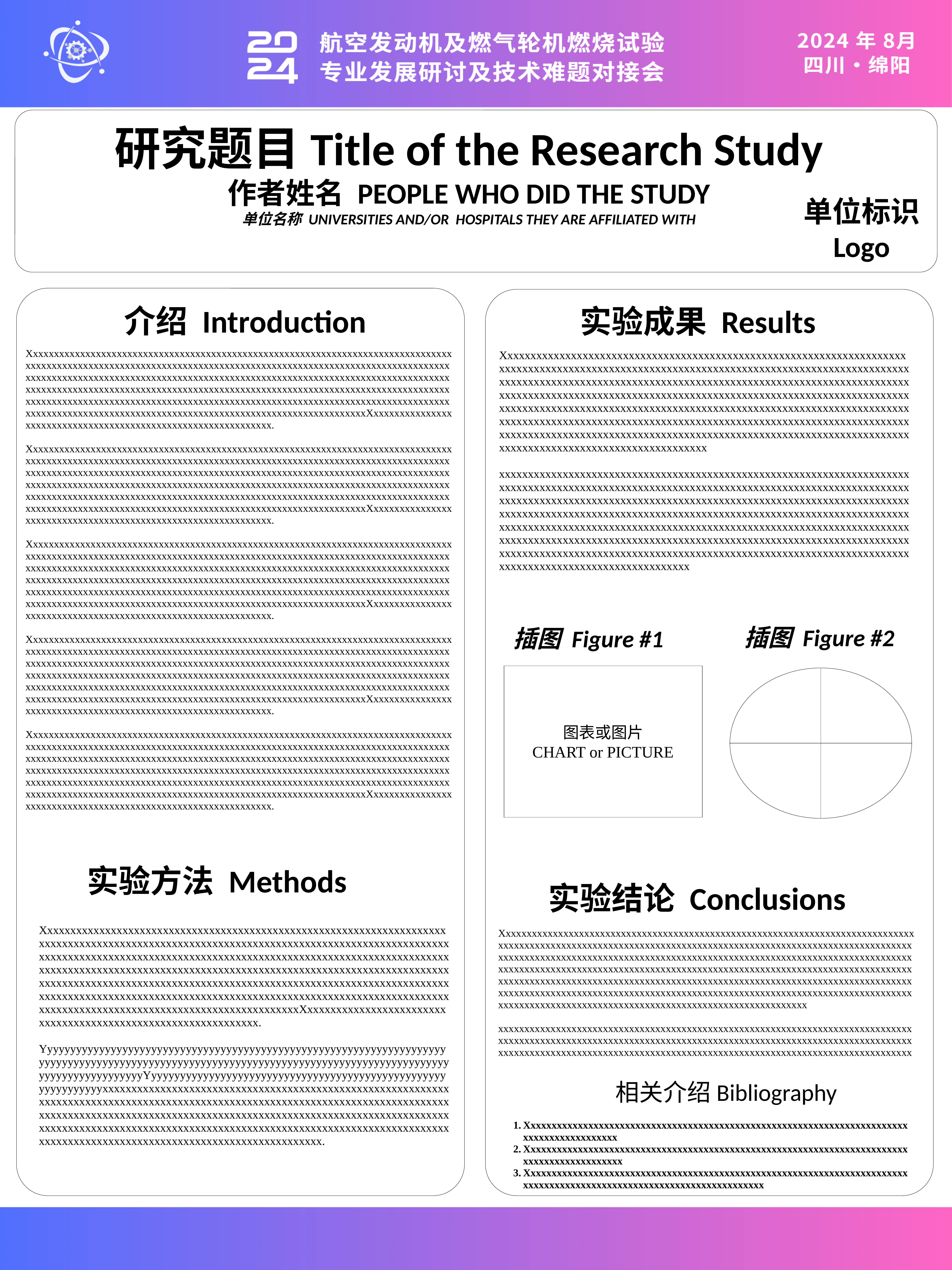

研究题目Title of the Research Study
作者姓名 PEOPLE WHO DID THE STUDY
单位名称 UNIVERSITIES AND/OR  HOSPITALS THEY ARE AFFILIATED WITH
单位标识 Logo

介绍 Introduction
实验成果 Results
XxxxxxxxxxxxxxxxxxxxxxxxxxxxxxxxxxxxxxxxxxxxxxxxxxxxxxxxxxxxxxxxxxxxxxxxxxxxxxxxxxxxxxxxxxxxxxxxxxxxxxxxxxxxxxxxxxxxxxxxxxxxxxxxxxxxxxxxxxxxxxxxxxxxxxxxxxxxxxxxxxxxxxxxxxxxxxxxxxxxxxxxxxxxxxxxxxxxxxxxxxxxxxxxxxxxxxxxxxxxxxxxxxxxxxxxxxxxxxxxxxxxxxxxxxxxxxxxxxxxxxxxxxxxxxxxxxxxxxxxxxxxxxxxxxxxxxxxxxxxxxxxxxxxxxxxxxxxxxxxxxxxxxxxxxxxxxxxxxxxxxxxxxxxxxxxxxxxxxxxxxxxxxxxxxxxxxxxxxxxxxxxxxxxxxxxxxxxxxxxxxxxxxxxxxxxxxxxxxxxxxxxxxxxxxxxxxxxxxxxxxxxxxxxxxxxxxxxxxxxxxxxxxxxxxXxxxxxxxxxxxxxxxxxxxxxxxxxxxxxxxxxxxxxxxxxxxxxxxxxxxxxxxxxxxxxx.

XxxxxxxxxxxxxxxxxxxxxxxxxxxxxxxxxxxxxxxxxxxxxxxxxxxxxxxxxxxxxxxxxxxxxxxxxxxxxxxxxxxxxxxxxxxxxxxxxxxxxxxxxxxxxxxxxxxxxxxxxxxxxxxxxxxxxxxxxxxxxxxxxxxxxxxxxxxxxxxxxxxxxxxxxxxxxxxxxxxxxxxxxxxxxxxxxxxxxxxxxxxxxxxxxxxxxxxxxxxxxxxxxxxxxxxxxxxxxxxxxxxxxxxxxxxxxxxxxxxxxxxxxxxxxxxxxxxxxxxxxxxxxxxxxxxxxxxxxxxxxxxxxxxxxxxxxxxxxxxxxxxxxxxxxxxxxxxxxxxxxxxxxxxxxxxxxxxxxxxxxxxxxxxxxxxxxxxxxxxxxxxxxxxxxxxxxxxxxxxxxxxxxxxxxxxxxxxxxxxxxxxxxxxxxxxxxxxxxxxxxxxxxxxxxxxxxxxxxxxxxxxxxxxxxxXxxxxxxxxxxxxxxxxxxxxxxxxxxxxxxxxxxxxxxxxxxxxxxxxxxxxxxxxxxxxxx.

XxxxxxxxxxxxxxxxxxxxxxxxxxxxxxxxxxxxxxxxxxxxxxxxxxxxxxxxxxxxxxxxxxxxxxxxxxxxxxxxxxxxxxxxxxxxxxxxxxxxxxxxxxxxxxxxxxxxxxxxxxxxxxxxxxxxxxxxxxxxxxxxxxxxxxxxxxxxxxxxxxxxxxxxxxxxxxxxxxxxxxxxxxxxxxxxxxxxxxxxxxxxxxxxxxxxxxxxxxxxxxxxxxxxxxxxxxxxxxxxxxxxxxxxxxxxxxxxxxxxxxxxxxxxxxxxxxxxxxxxxxxxxxxxxxxxxxxxxxxxxxxxxxxxxxxxxxxxxxxxxxxxxxxxxxxxxxxxxxxxxxxxxxxxxxxxxxxxxxxxxxxxxxxxxxxxxxxxxxxxxxxxxxxxxxxxxxxxxxxxxxxxxxxxxxxxxxxxxxxxxxxxxxxxxxxxxxxxxxxxxxxxxxxxxxxxxxxxxxxxxxxxxxxxxxXxxxxxxxxxxxxxxxxxxxxxxxxxxxxxxxxxxxxxxxxxxxxxxxxxxxxxxxxxxxxxx.

XxxxxxxxxxxxxxxxxxxxxxxxxxxxxxxxxxxxxxxxxxxxxxxxxxxxxxxxxxxxxxxxxxxxxxxxxxxxxxxxxxxxxxxxxxxxxxxxxxxxxxxxxxxxxxxxxxxxxxxxxxxxxxxxxxxxxxxxxxxxxxxxxxxxxxxxxxxxxxxxxxxxxxxxxxxxxxxxxxxxxxxxxxxxxxxxxxxxxxxxxxxxxxxxxxxxxxxxxxxxxxxxxxxxxxxxxxxxxxxxxxxxxxxxxxxxxxxxxxxxxxxxxxxxxxxxxxxxxxxxxxxxxxxxxxxxxxxxxxxxxxxxxxxxxxxxxxxxxxxxxxxxxxxxxxxxxxxxxxxxxxxxxxxxxxxxxxxxxxxxxxxxxxxxxxxxxxxxxxxxxxxxxxxxxxxxxxxxxxxxxxxxxxxxxxxxxxxxxxxxxxxxxxxxxxxxxxxxxxxxxxxxxxxxxxxxxxxxxxxxxxxxxxxxxxXxxxxxxxxxxxxxxxxxxxxxxxxxxxxxxxxxxxxxxxxxxxxxxxxxxxxxxxxxxxxxx.

XxxxxxxxxxxxxxxxxxxxxxxxxxxxxxxxxxxxxxxxxxxxxxxxxxxxxxxxxxxxxxxxxxxxxxxxxxxxxxxxxxxxxxxxxxxxxxxxxxxxxxxxxxxxxxxxxxxxxxxxxxxxxxxxxxxxxxxxxxxxxxxxxxxxxxxxxxxxxxxxxxxxxxxxxxxxxxxxxxxxxxxxxxxxxxxxxxxxxxxxxxxxxxxxxxxxxxxxxxxxxxxxxxxxxxxxxxxxxxxxxxxxxxxxxxxxxxxxxxxxxxxxxxxxxxxxxxxxxxxxxxxxxxxxxxxxxxxxxxxxxxxxxxxxxxxxxxxxxxxxxxxxxxxxxxxxxxxxxxxxxxxxxxxxxxxxxxxxxxxxxxxxxxxxxxxxxxxxxxxxxxxxxxxxxxxxxxxxxxxxxxxxxxxxxxxxxxxxxxxxxxxxxxxxxxxxxxxxxxxxxxxxxxxxxxxxxxxxxxxxxxxxxxxxxxXxxxxxxxxxxxxxxxxxxxxxxxxxxxxxxxxxxxxxxxxxxxxxxxxxxxxxxxxxxxxxx.

Xxxxxxxxxxxxxxxxxxxxxxxxxxxxxxxxxxxxxxxxxxxxxxxxxxxxxxxxxxxxxxxxxxxxxxxxxxxxxxxxxxxxxxxxxxxxxxxxxxxxxxxxxxxxxxxxxxxxxxxxxxxxxxxxxxxxxxxxxxxxxxxxxxxxxxxxxxxxxxxxxxxxxxxxxxxxxxxxxxxxxxxxxxxxxxxxxxxxxxxxxxxxxxxxxxxxxxxxxxxxxxxxxxxxxxxxxxxxxxxxxxxxxxxxxxxxxxxxxxxxxxxxxxxxxxxxxxxxxxxxxxxxxxxxxxxxxxxxxxxxxxxxxxxxxxxxxxxxxxxxxxxxxxxxxxxxxxxxxxxxxxxxxxxxxxxxxxxxxxxxxxxxxxxxxxxxxxxxxxxxxxxxxxxxxxxxxxxxxxxxxxxxxxxxxxxxxxxxxxxxxxxxxxxxxxxxxxxxxxxxxxxxxxxxxxxxxxxxxxxxxxxxxxxxxxxxxxxxxxxxxxxxxxxxxxxxxxxxxxxxxxxxxxxxxxxxxxxxxxxxxxxxxxxxxxxx

xxxxxxxxxxxxxxxxxxxxxxxxxxxxxxxxxxxxxxxxxxxxxxxxxxxxxxxxxxxxxxxxxxxxxxxxxxxxxxxxxxxxxxxxxxxxxxxxxxxxxxxxxxxxxxxxxxxxxxxxxxxxxxxxxxxxxxxxxxxxxxxxxxxxxxxxxxxxxxxxxxxxxxxxxxxxxxxxxxxxxxxxxxxxxxxxxxxxxxxxxxxxxxxxxxxxxxxxxxxxxxxxxxxxxxxxxxxxxxxxxxxxxxxxxxxxxxxxxxxxxxxxxxxxxxxxxxxxxxxxxxxxxxxxxxxxxxxxxxxxxxxxxxxxxxxxxxxxxxxxxxxxxxxxxxxxxxxxxxxxxxxxxxxxxxxxxxxxxxxxxxxxxxxxxxxxxxxxxxxxxxxxxxxxxxxxxxxxxxxxxxxxxxxxxxxxxxxxxxxxxxxxxxxxxxxxxxxxxxxxxxxxxxxxxxxxxxxxxxxxxxxxxxxxxxxxxxxxxxxxxxxxxxxxxxxxxxxxxxxxxxxxxxxxxxxxxxxxxxxxxxxxxxxxxx

插图 Figure #2
插图 Figure #1
图表或图片
CHART or PICTURE

实验方法 Methods
实验结论 Conclusions
XxxxxxxxxxxxxxxxxxxxxxxxxxxxxxxxxxxxxxxxxxxxxxxxxxxxxxxxxxxxxxxxxxxxxxxxxxxxxxxxxxxxxxxxxxxxxxxxxxxxxxxxxxxxxxxxxxxxxxxxxxxxxxxxxxxxxxxxxxxxxxxxxxxxxxxxxxxxxxxxxxxxxxxxxxxxxxxxxxxxxxxxxxxxxxxxxxxxxxxxxxxxxxxxxxxxxxxxxxxxxxxxxxxxxxxxxxxxxxxxxxxxxxxxxxxxxxxxxxxxxxxxxxxxxxxxxxxxxxxxxxxxxxxxxxxxxxxxxxxxxxxxxxxxxxxxxxxxxxxxxxxxxxxxxxxxxxxxxxxxxxxxxxxxxxxxxxxxxxxxxxxxxxxxxxxxxxxxxxxxxxxxxxxxxxxxxxxxxxxxxxxxxxxxxxxxxxxxxxxxxxxxxxxxxxxxxxxxxxxxxxxxxxxxxxxxxxxxxxxxxxxxxxxxxxXxxxxxxxxxxxxxxxxxxxxxxxxxxxxxxxxxxxxxxxxxxxxxxxxxxxxxxxxxxxxxx.

YyyyyyyyyyyyyyyyyyyyyyyyyyyyyyyyyyyyyyyyyyyyyyyyyyyyyyyyyyyyyyyyyyyyyyyyyyyyyyyyyyyyyyyyyyyyyyyyyyyyyyyyyyyyyyyyyyyyyyyyyyyyyyyyyyyyyyyyyyyyyyyyyyyyyyyyyyyyyyyYyyyyyyyyyyyyyyyyyyyyyyyyyyyyyyyyyyyyyyyyyyyyyyyyyyyyyyyyyyyyyyxxxxxxxxxxxxxxxxxxxxxxxxxxxxxxxxxxxxxxxxxxxxxxxxxxxxxxxxxxxxxxxxxxxxxxxxxxxxxxxxxxxxxxxxxxxxxxxxxxxxxxxxxxxxxxxxxxxxxxxxxxxxxxxxxxxxxxxxxxxxxxxxxxxxxxxxxxxxxxxxxxxxxxxxxxxxxxxxxxxxxxxxxxxxxxxxxxxxxxxxxxxxxxxxxxxxxxxxxxxxxxxxxxxxxxxxxxxxxxxxxxxxxxxxxxxxxxxxxxxxxxxxxxxxxxxxxxxxxxxxxxxxxxxxxxxxxxxxxxxxxxxxxxxxxxxxxxxxxxxxxx.

Xxxxxxxxxxxxxxxxxxxxxxxxxxxxxxxxxxxxxxxxxxxxxxxxxxxxxxxxxxxxxxxxxxxxxxxxxxxxxxxxxxxxxxxxxxxxxxxxxxxxxxxxxxxxxxxxxxxxxxxxxxxxxxxxxxxxxxxxxxxxxxxxxxxxxxxxxxxxxxxxxxxxxxxxxxxxxxxxxxxxxxxxxxxxxxxxxxxxxxxxxxxxxxxxxxxxxxxxxxxxxxxxxxxxxxxxxxxxxxxxxxxxxxxxxxxxxxxxxxxxxxxxxxxxxxxxxxxxxxxxxxxxxxxxxxxxxxxxxxxxxxxxxxxxxxxxxxxxxxxxxxxxxxxxxxxxxxxxxxxxxxxxxxxxxxxxxxxxxxxxxxxxxxxxxxxxxxxxxxxxxxxxxxxxxxxxxxxxxxxxxxxxxxxxxxxxxxxxxxxxxxxxxxxxxxxxxxxxxxxxxxxxxxxxxxxxxxxxxxxxxxxxxxxxxxxxxxxxxxxxxxxxxxxxxxxxxxxxxxxxxxxxxxxxxxxxxxxxxxxxxxxxxxxxxxxxx

xxxxxxxxxxxxxxxxxxxxxxxxxxxxxxxxxxxxxxxxxxxxxxxxxxxxxxxxxxxxxxxxxxxxxxxxxxxxxxxxxxxxxxxxxxxxxxxxxxxxxxxxxxxxxxxxxxxxxxxxxxxxxxxxxxxxxxxxxxxxxxxxxxxxxxxxxxxxxxxxxxxxxxxxxxxxxxxxxxxxxxxxxxxxxxxxxxxxxxxxxxxxxxxxxxxxxxxxxxxxxxxxxxxxxxxxxxxxx
相关介绍Bibliography

Xxxxxxxxxxxxxxxxxxxxxxxxxxxxxxxxxxxxxxxxxxxxxxxxxxxxxxxxxxxxxxxxxxxxxxxxxxxxxxxxxxxxxxxxxxx
Xxxxxxxxxxxxxxxxxxxxxxxxxxxxxxxxxxxxxxxxxxxxxxxxxxxxxxxxxxxxxxxxxxxxxxxxxxxxxxxxxxxxxxxxxxxx
Xxxxxxxxxxxxxxxxxxxxxxxxxxxxxxxxxxxxxxxxxxxxxxxxxxxxxxxxxxxxxxxxxxxxxxxxxxxxxxxxxxxxxxxxxxxxxxxxxxxxxxxxxxxxxxxxxxxxxxx